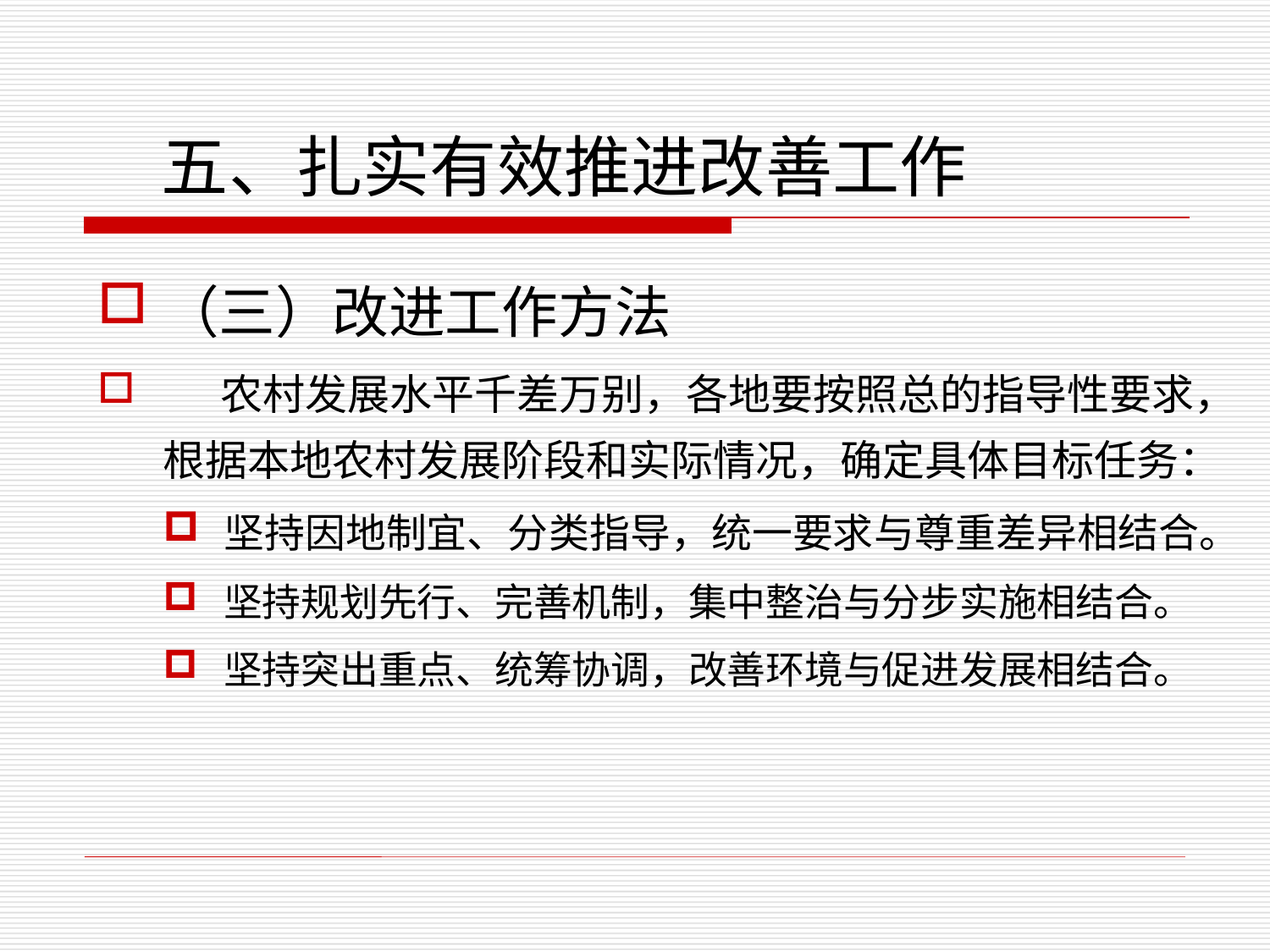

五、扎实有效推进改善工作
（三）改进工作方法
     农村发展水平千差万别，各地要按照总的指导性要求，根据本地农村发展阶段和实际情况，确定具体目标任务：
坚持因地制宜、分类指导，统一要求与尊重差异相结合。
坚持规划先行、完善机制，集中整治与分步实施相结合。
坚持突出重点、统筹协调，改善环境与促进发展相结合。